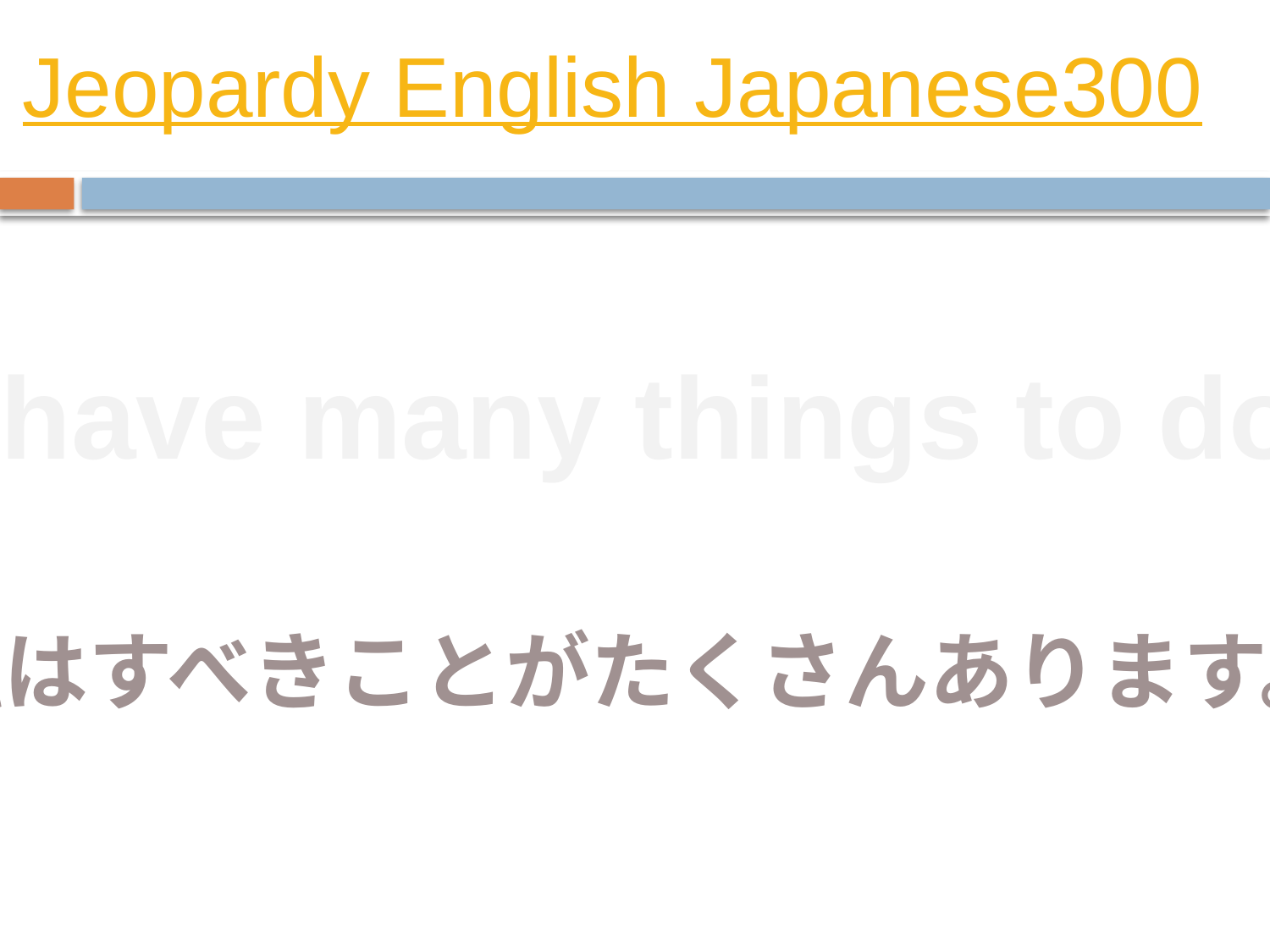

# Jeopardy English Japanese300
I have many things to do.
私はすべきことがたくさんあります。